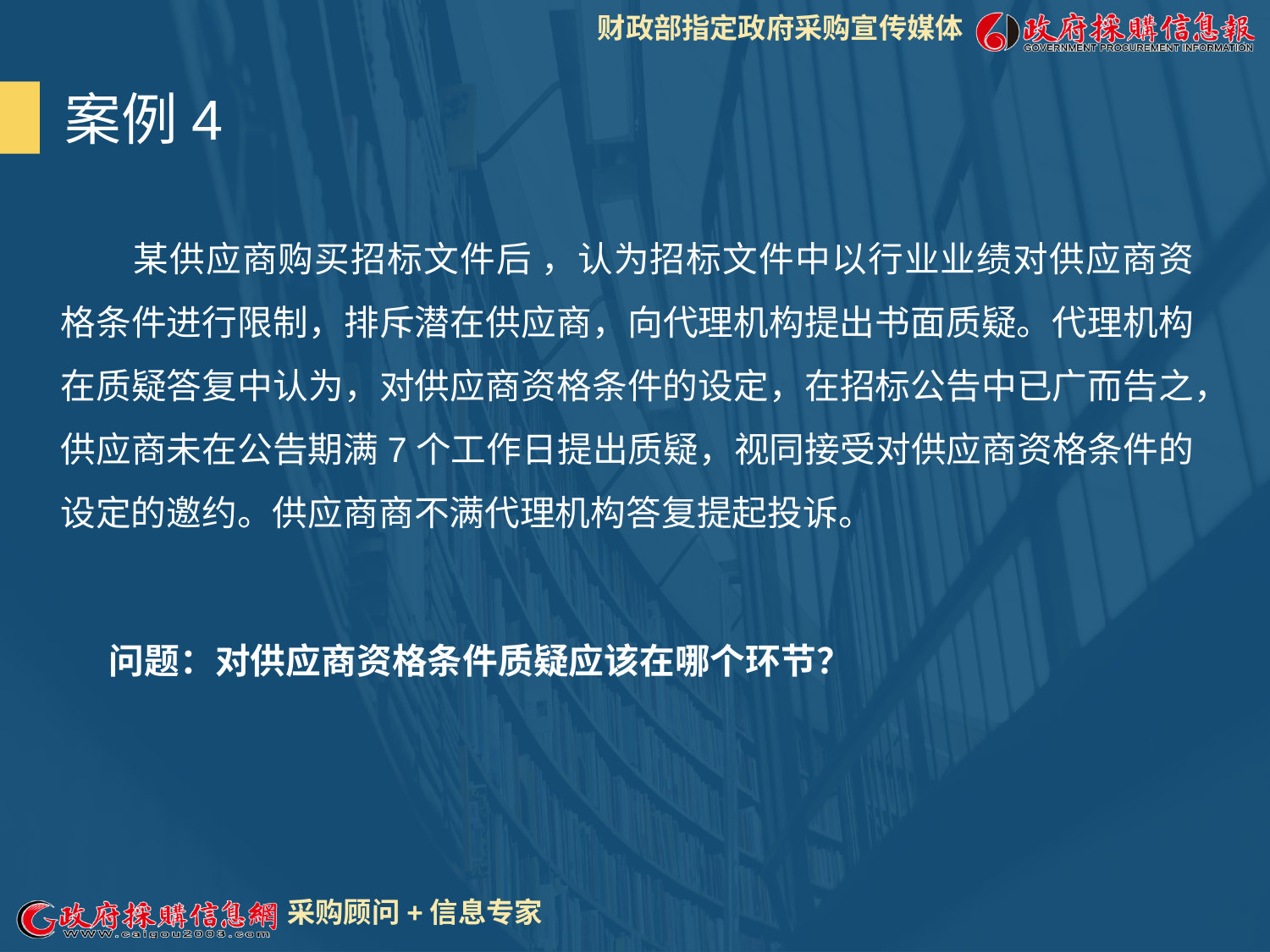

案例4
　　某供应商购买招标文件后 ，认为招标文件中以行业业绩对供应商资格条件进行限制，排斥潜在供应商，向代理机构提出书面质疑。代理机构在质疑答复中认为，对供应商资格条件的设定，在招标公告中已广而告之，供应商未在公告期满7个工作日提出质疑，视同接受对供应商资格条件的设定的邀约。供应商商不满代理机构答复提起投诉。

     问题：对供应商资格条件质疑应该在哪个环节？